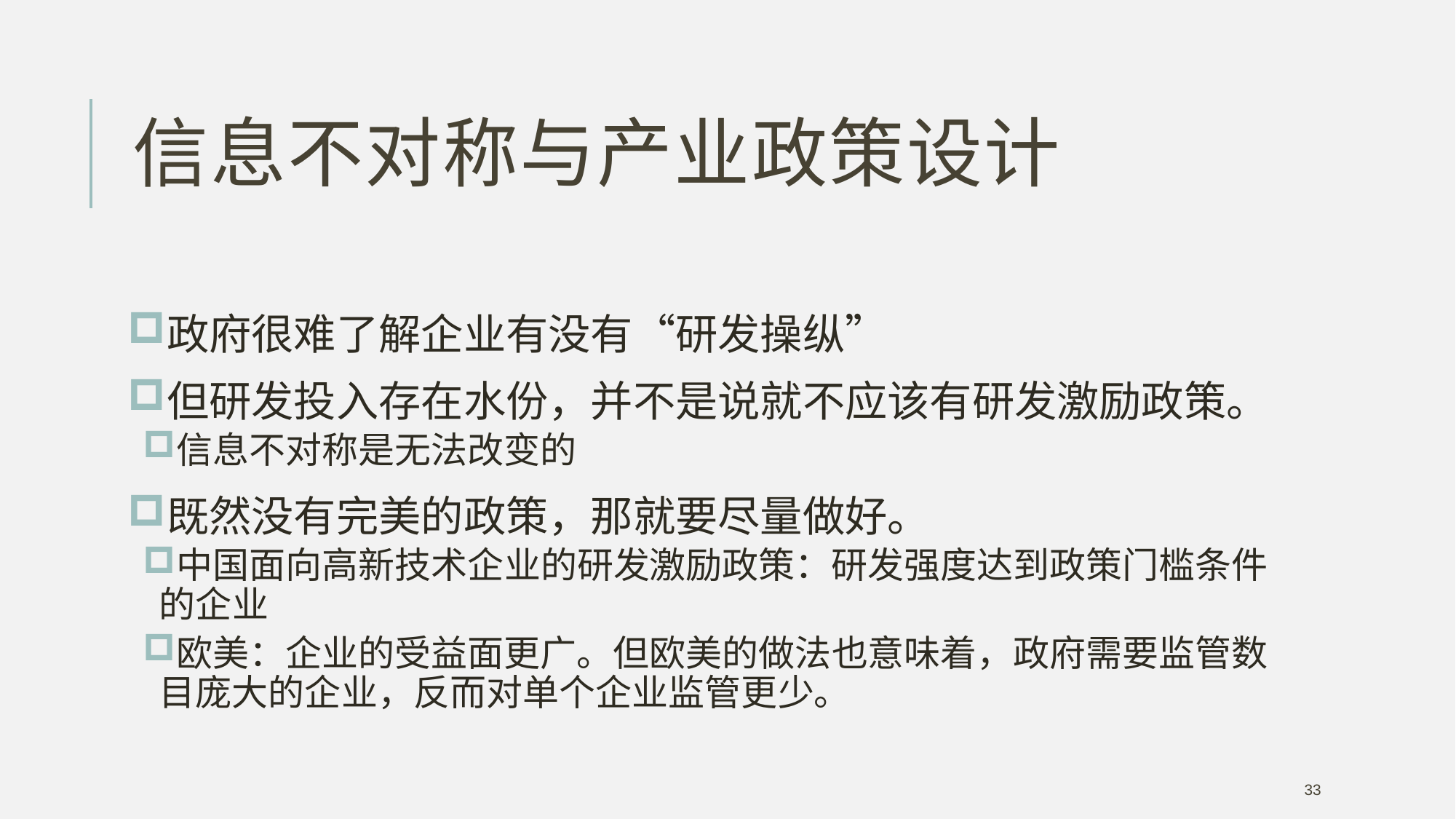

# 信息不对称与产业政策设计
政府很难了解企业有没有“研发操纵”
但研发投入存在水份，并不是说就不应该有研发激励政策。
信息不对称是无法改变的
既然没有完美的政策，那就要尽量做好。
中国面向高新技术企业的研发激励政策：研发强度达到政策门槛条件的企业
欧美：企业的受益面更广。但欧美的做法也意味着，政府需要监管数目庞大的企业，反而对单个企业监管更少。
33